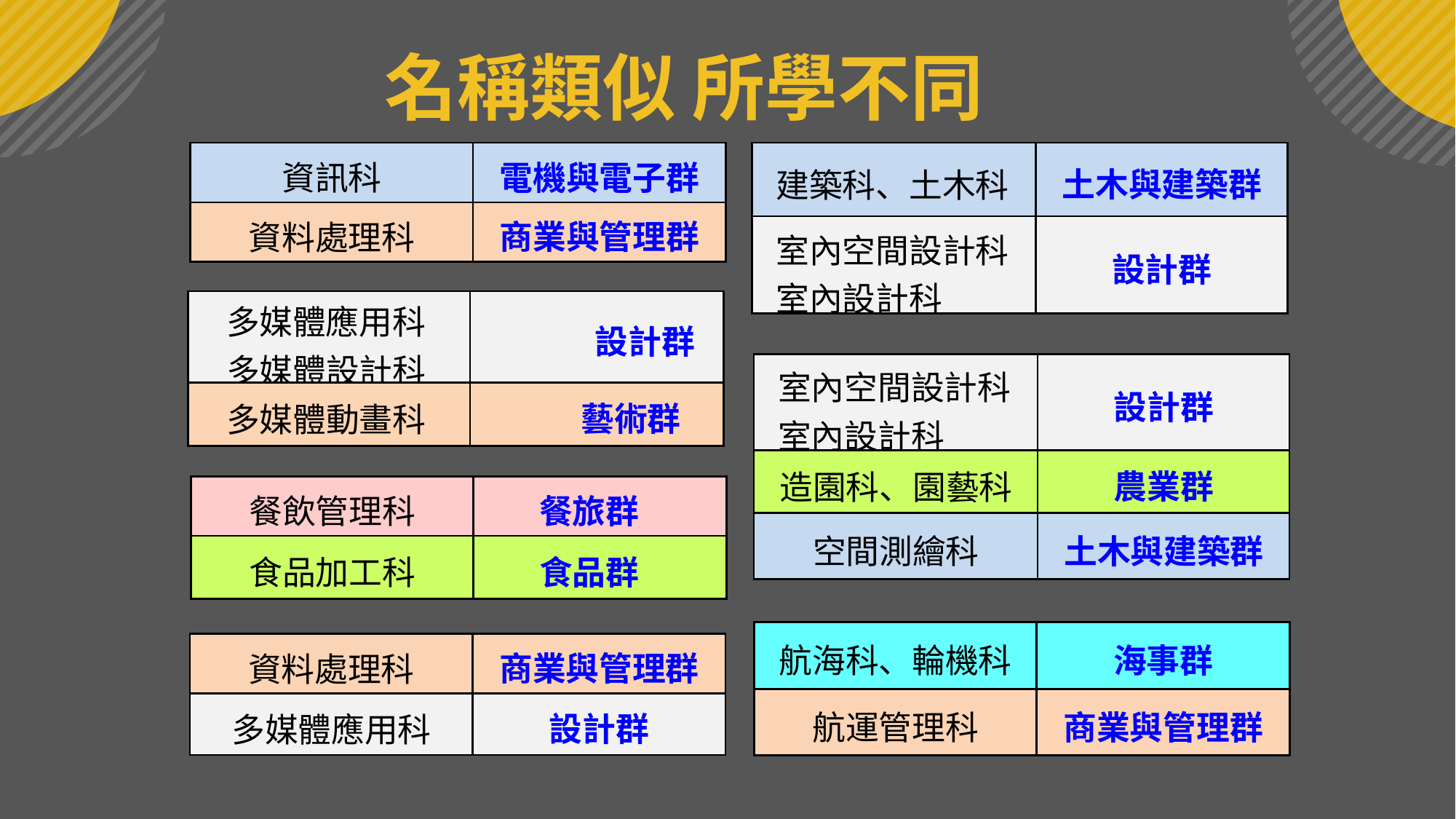

名稱類似 所學不同
| 資訊科 | 電機與電子群 |
| --- | --- |
| 資料處理科 | 商業與管理群 |
| 建築科、土木科 | 土木與建築群 |
| --- | --- |
| 室內空間設計科 室內設計科 | 設計群 |
| 多媒體應用科 多媒體設計科 | 設計群 |
| --- | --- |
| 多媒體動畫科 | 藝術群 |
| 室內空間設計科 室內設計科 | 設計群 |
| --- | --- |
| 造園科、園藝科 | 農業群 |
| 空間測繪科 | 土木與建築群 |
| 餐飲管理科 | 餐旅群 |
| --- | --- |
| 食品加工科 | 食品群 |
| 航海科、輪機科 | 海事群 |
| --- | --- |
| 航運管理科 | 商業與管理群 |
| 資料處理科 | 商業與管理群 |
| --- | --- |
| 多媒體應用科 | 設計群 |